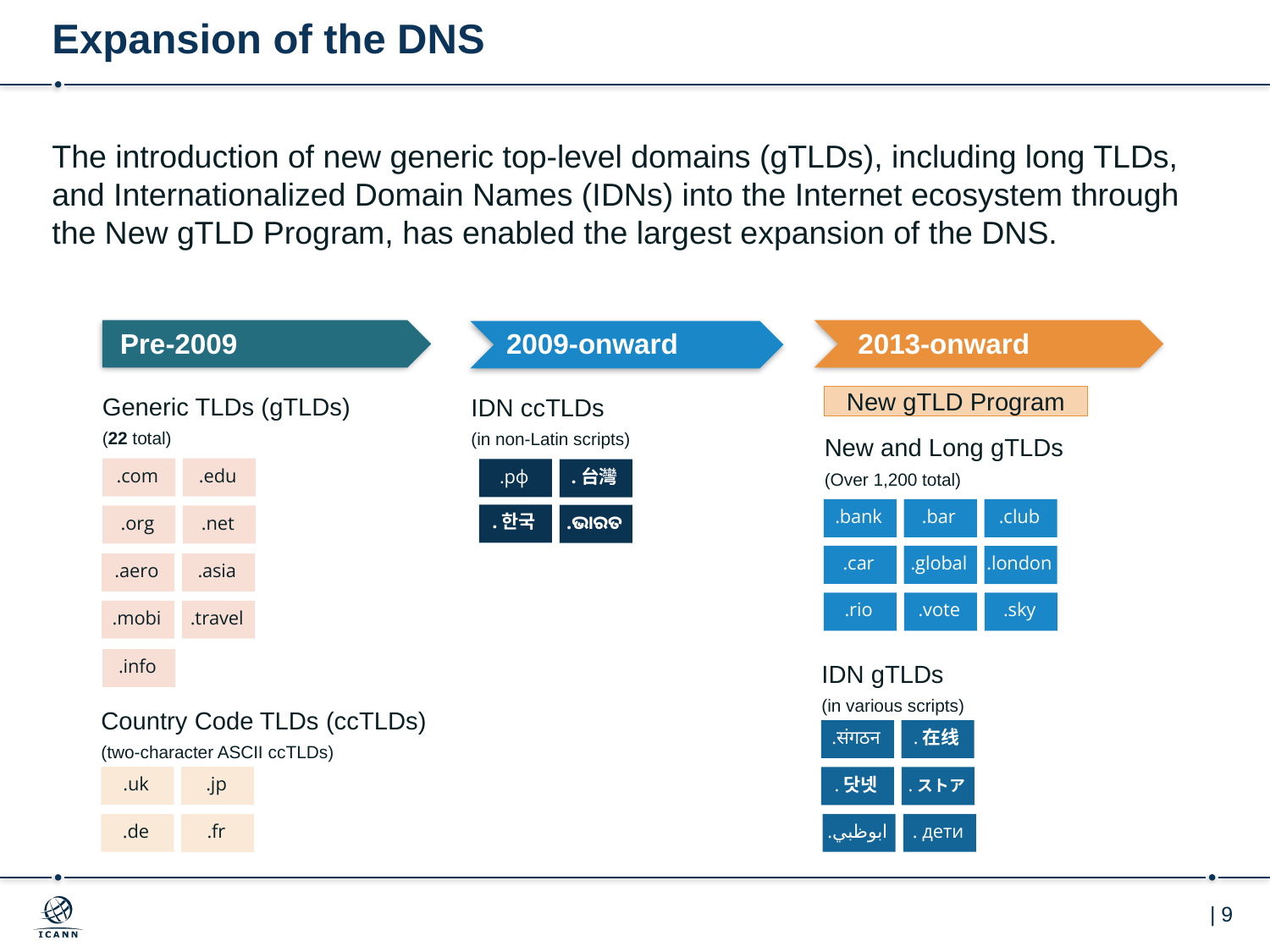

# Expansion of the DNS
The introduction of new generic top-level domains (gTLDs), including long TLDs, and Internationalized Domain Names (IDNs) into the Internet ecosystem through the New gTLD Program, has enabled the largest expansion of the DNS.
2016
2013-onward
Pre-2009
2009-onward

Generic TLDs (gTLDs)
(22 total)
IDN ccTLDs
(in non-Latin scripts)
New gTLD Program
New and Long gTLDs
(Over 1,200 total)

.com
.edu
.рф
.台灣
.bank
.bar
.club
.한국
.ଭାରତ
.org
.net
.car
.global
.london
.aero
.asia
.vote
.rio
.sky
.mobi
.travel
IDN gTLDs
(in various scripts)
.info
Country Code TLDs (ccTLDs)
(two-character ASCII ccTLDs)
.संगठन
.在线
.uk
.jp
.ストア
.닷넷
.de
.ابوظبي
. дети
.fr